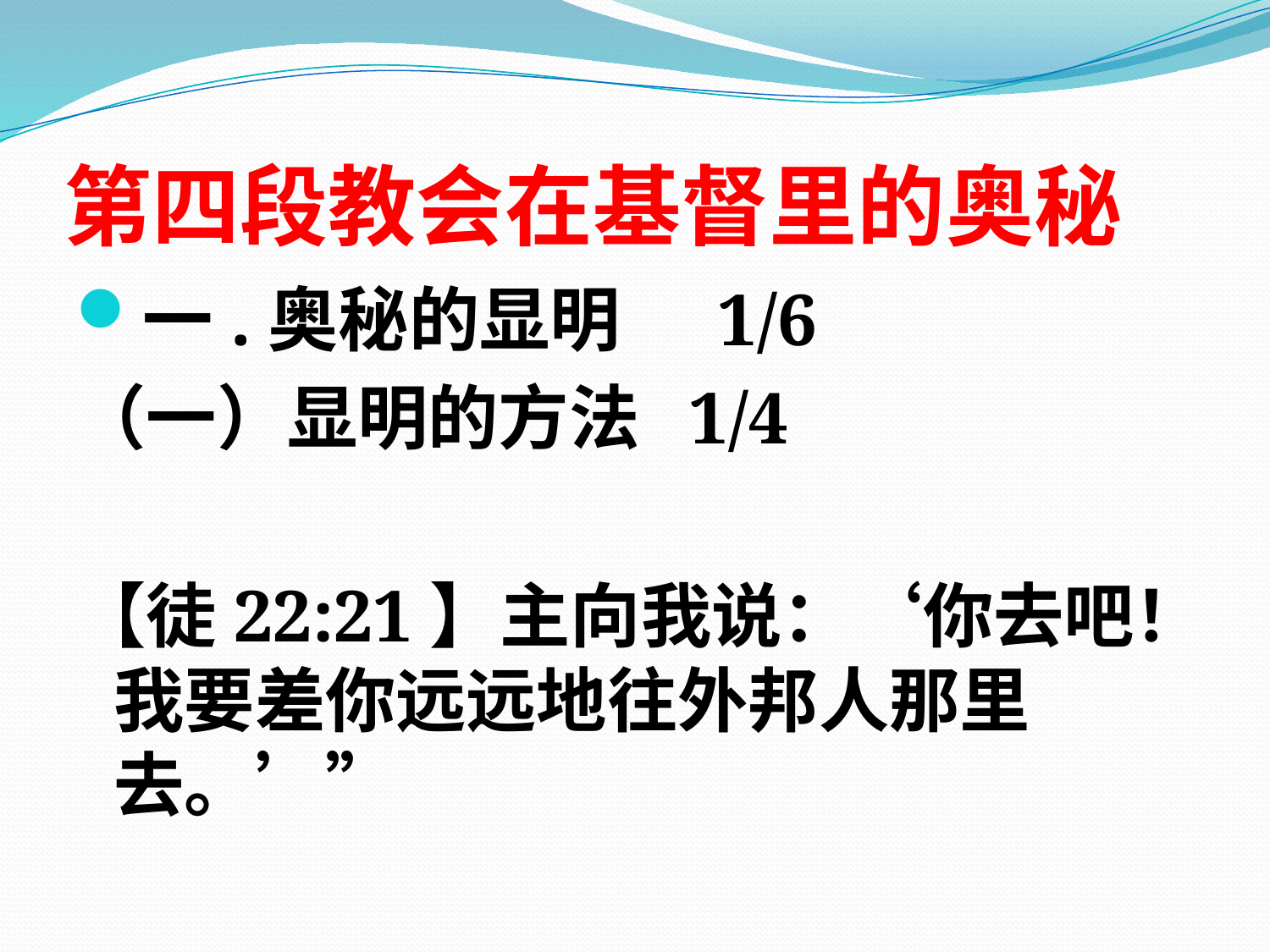

# 第四段教会在基督里的奥秘
一.奥秘的显明     1/6
（一）显明的方法  1/4

【徒22:21】主向我说：‘你去吧！我要差你远远地往外邦人那里去。’”